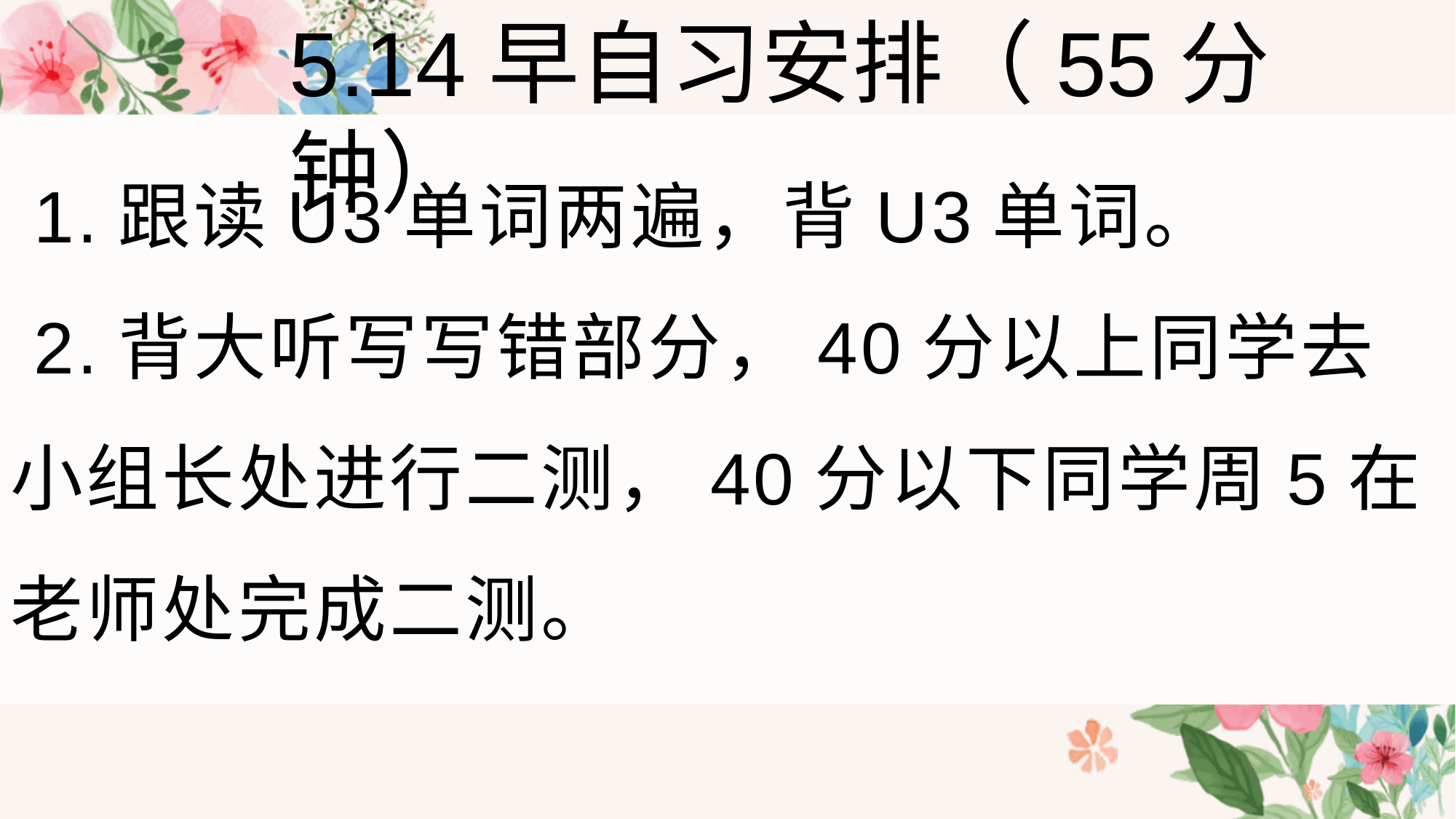

5.14早自习安排（55分钟）
 1.跟读U3单词两遍，背U3单词。
 2.背大听写写错部分，40分以上同学去小组长处进行二测，40分以下同学周5在老师处完成二测。